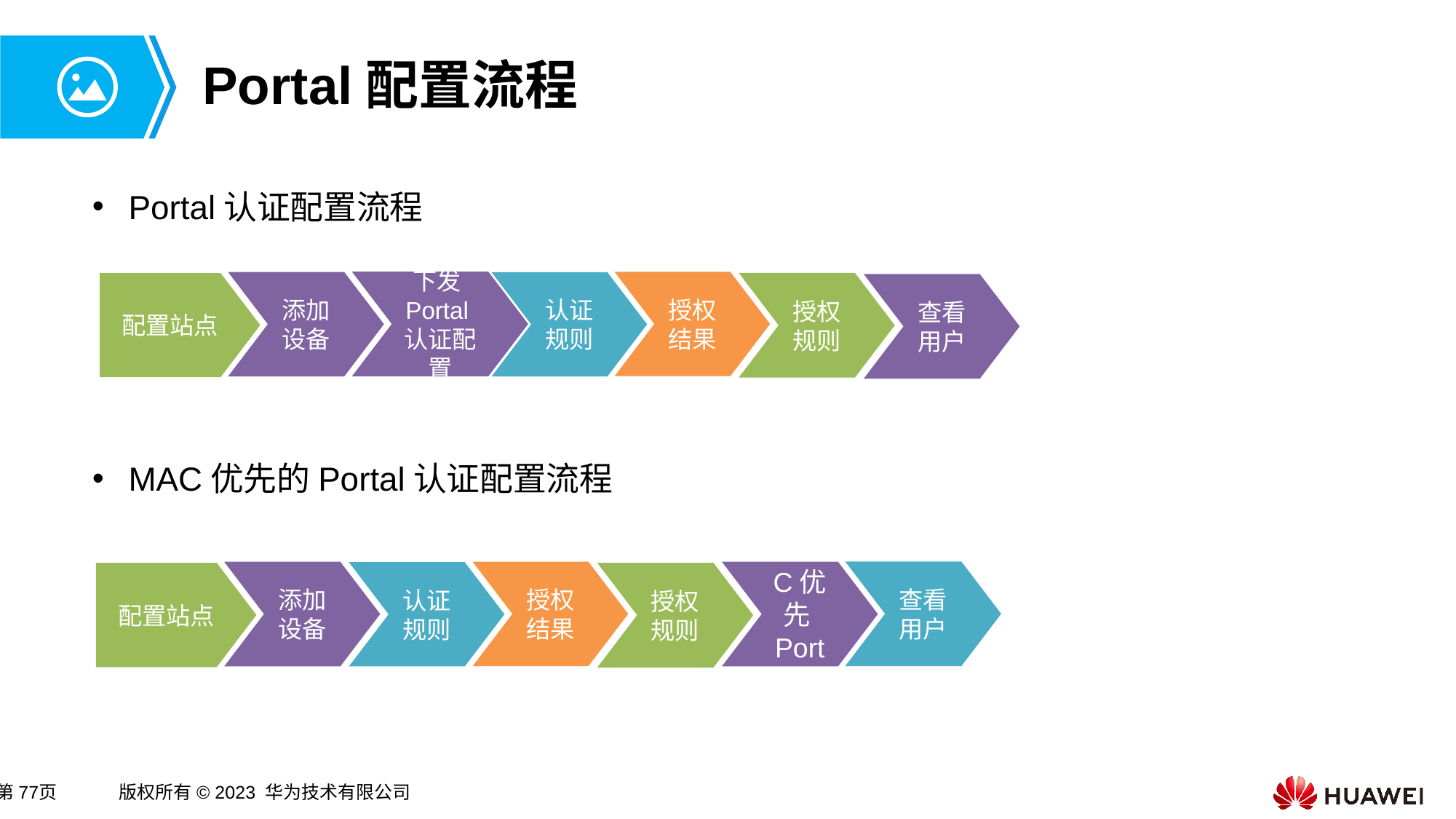

# Portal配置流程
Portal认证配置流程

MAC优先的Portal认证配置流程
下发Portal认证配置
授权结果
添加设备
认证规则
授权规则
配置站点
查看用户
查看用户
添加设备
授权结果
启用MAC优先Portal认证
认证规则
授权规则
配置站点